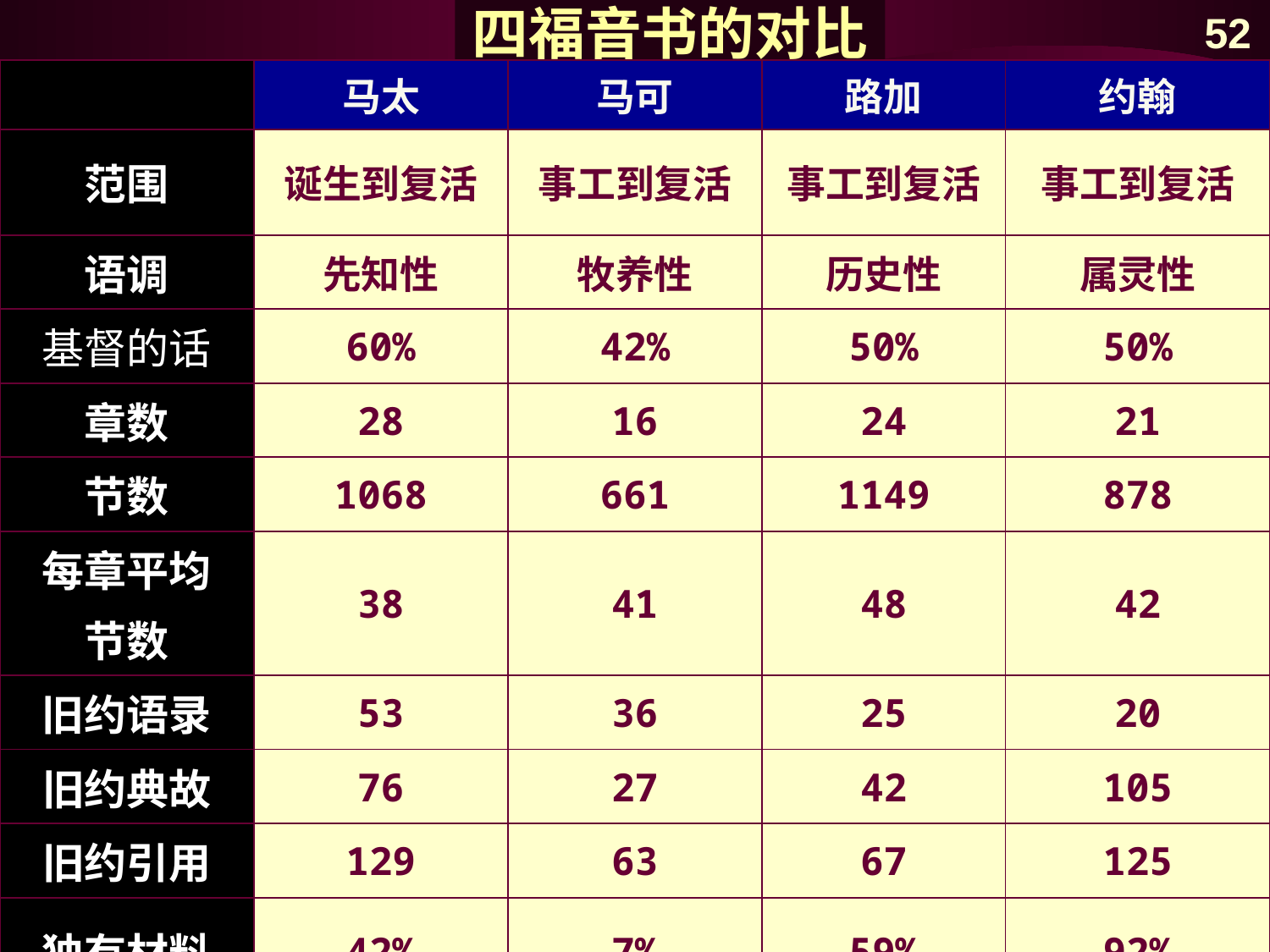

# 四福音书的对比
52
|  | 马太 | 马可 | 路加 | 约翰 |
| --- | --- | --- | --- | --- |
| 范围 | 诞生到复活 | 事工到复活 | 事工到复活 | 事工到复活 |
| 语调 | 先知性 | 牧养性 | 历史性 | 属灵性 |
| 基督的话 | 60% | 42% | 50% | 50% |
| 章数 | 28 | 16 | 24 | 21 |
| 节数 | 1068 | 661 | 1149 | 878 |
| 每章平均 节数 | 38 | 41 | 48 | 42 |
| 旧约语录 | 53 | 36 | 25 | 20 |
| 旧约典故 | 76 | 27 | 42 | 105 |
| 旧约引用 | 129 | 63 | 67 | 125 |
| 独有材料 | 42% | 7% | 59% | 92% |
| 分类 | -------------------符类福音---------------- |  |  | 辅助福音 |